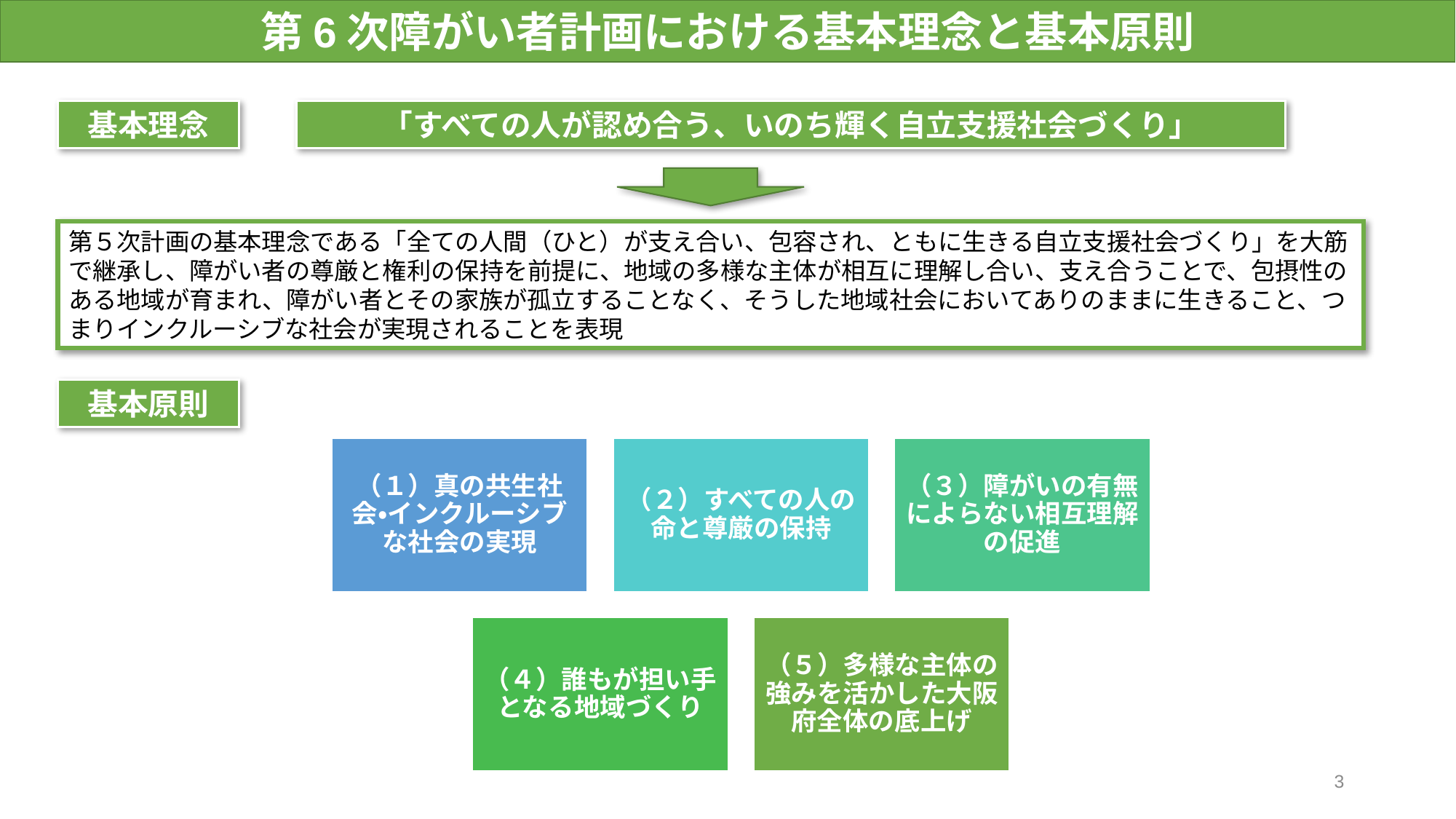

第6次障がい者計画における基本理念と基本原則
基本理念
「すべての人が認め合う、いのち輝く自立支援社会づくり」

第５次計画の基本理念である「全ての人間（ひと）が支え合い、包容され、ともに生きる自立支援社会づくり」を大筋で継承し、障がい者の尊厳と権利の保持を前提に、地域の多様な主体が相互に理解し合い、支え合うことで、包摂性のある地域が育まれ、障がい者とその家族が孤立することなく、そうした地域社会においてありのままに生きること、つまりインクルーシブな社会が実現されることを表現
基本原則
（１）真の共生社会・インクルーシブな社会の実現
（２）すべての人の命と尊厳の保持
（３）障がいの有無によらない相互理解の促進
（４）誰もが担い手となる地域づくり
（５）多様な主体の強みを活かした大阪府全体の底上げ
3